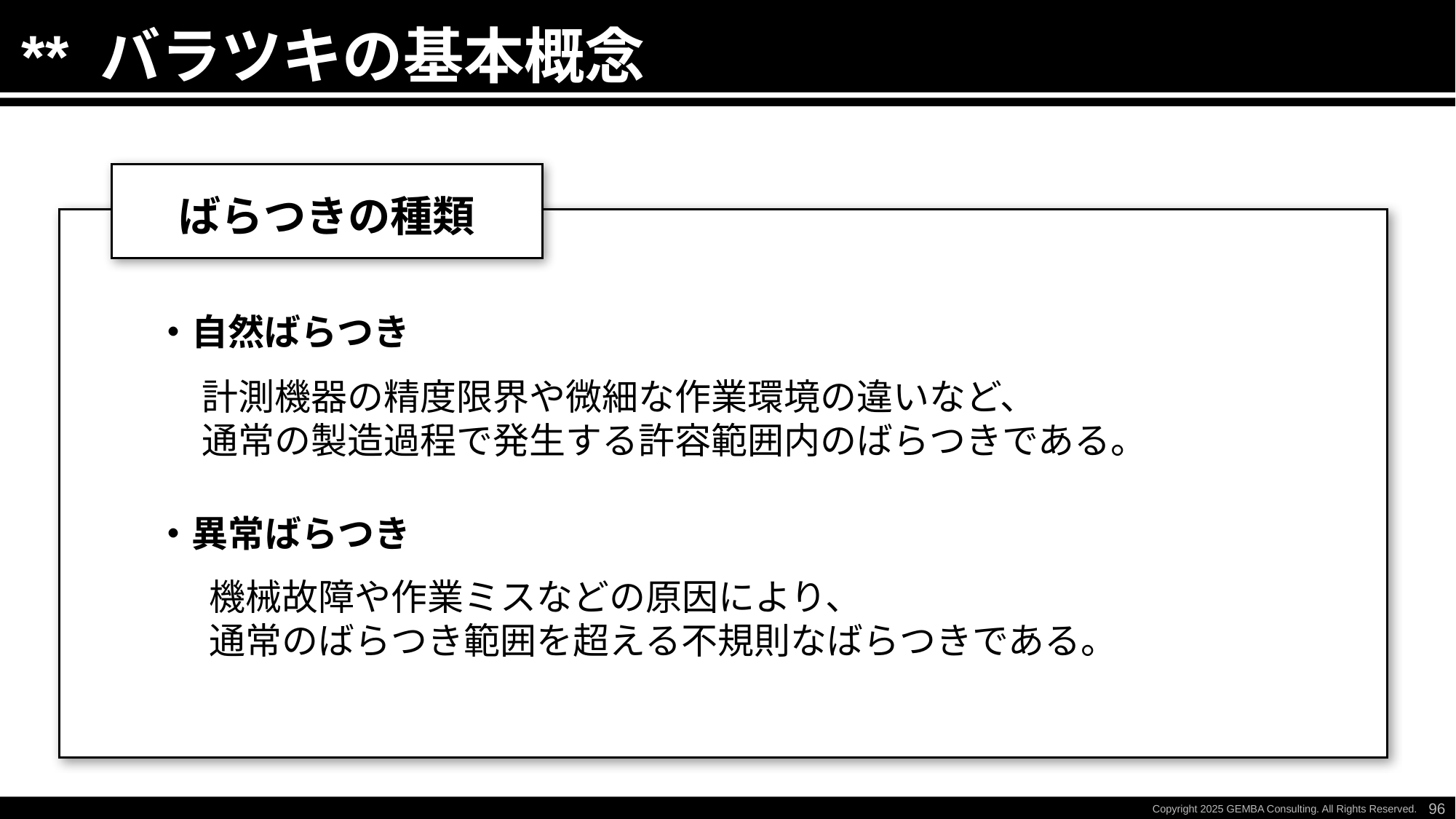

** バラツキの基本概念

ばらつきの種類

・自然ばらつき
計測機器の精度限界や微細な作業環境の違いなど、
通常の製造過程で発生する許容範囲内のばらつきである。
・異常ばらつき
機械故障や作業ミスなどの原因により、
通常のばらつき範囲を超える不規則なばらつきである。
96